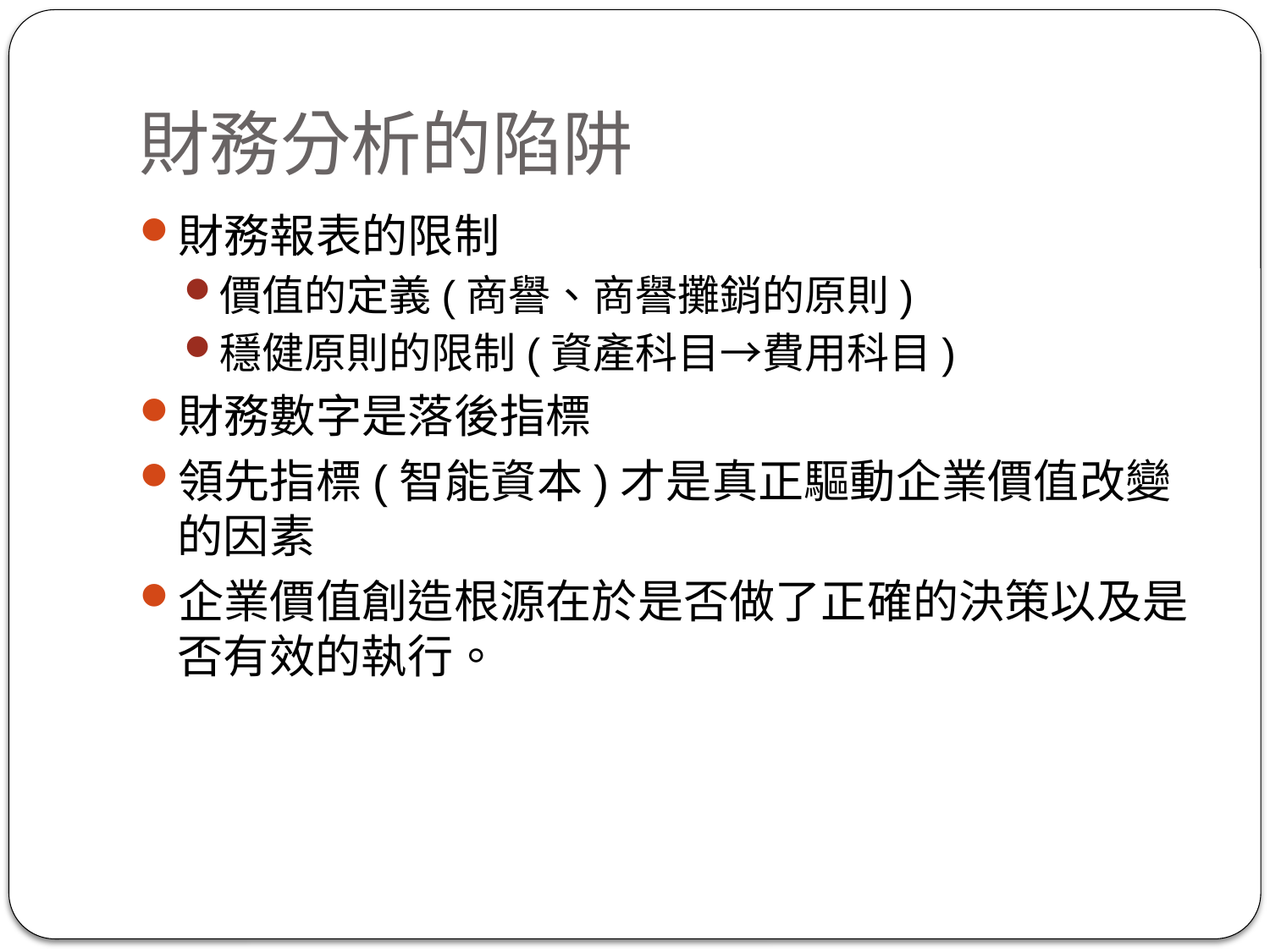

# 財務分析的陷阱
財務報表的限制
價值的定義(商譽、商譽攤銷的原則)
穩健原則的限制(資產科目→費用科目)
財務數字是落後指標
領先指標(智能資本)才是真正驅動企業價值改變的因素
企業價值創造根源在於是否做了正確的決策以及是否有效的執行。